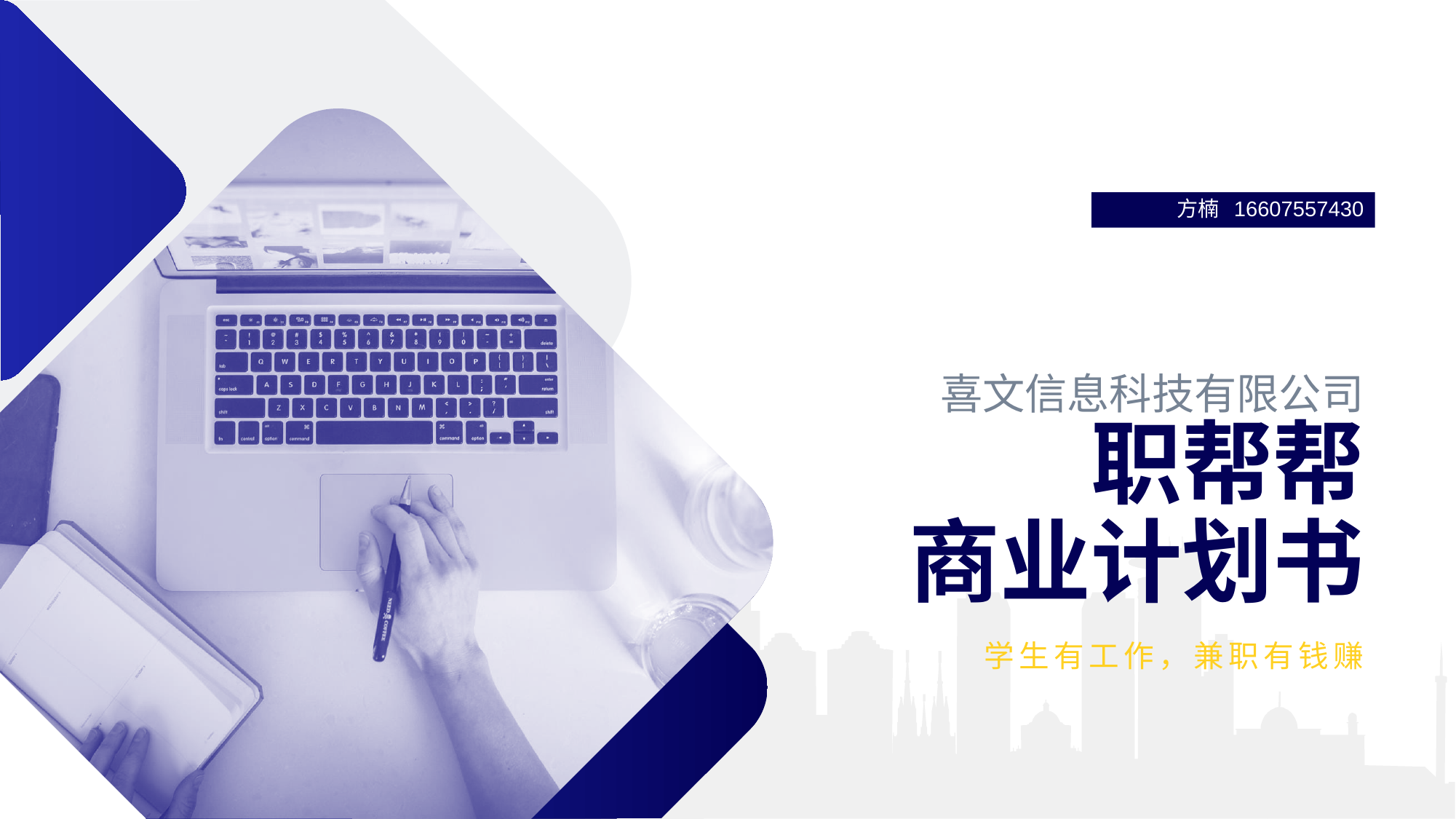

方楠  16607557430
# 喜文信息科技有限公司 职帮帮 商业计划书
学生有工作，兼职有钱赚